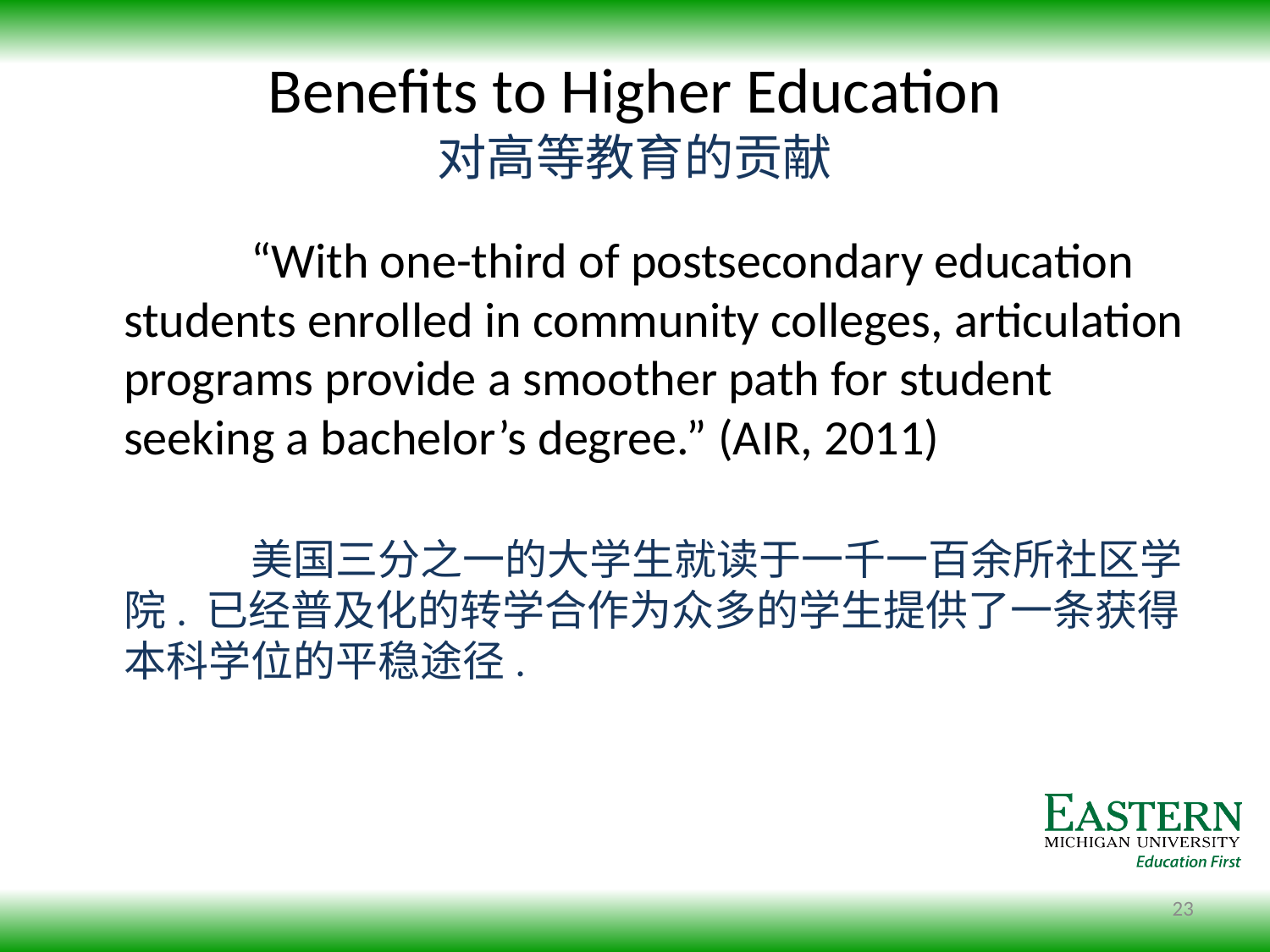

# Benefits to Higher Education 对高等教育的贡献
		“With one-third of postsecondary education students enrolled in community colleges, articulation programs provide a smoother path for student seeking a bachelor’s degree.” (AIR, 2011)

	美国三分之一的大学生就读于一千一百余所社区学院. 已经普及化的转学合作为众多的学生提供了一条获得本科学位的平稳途径.
23